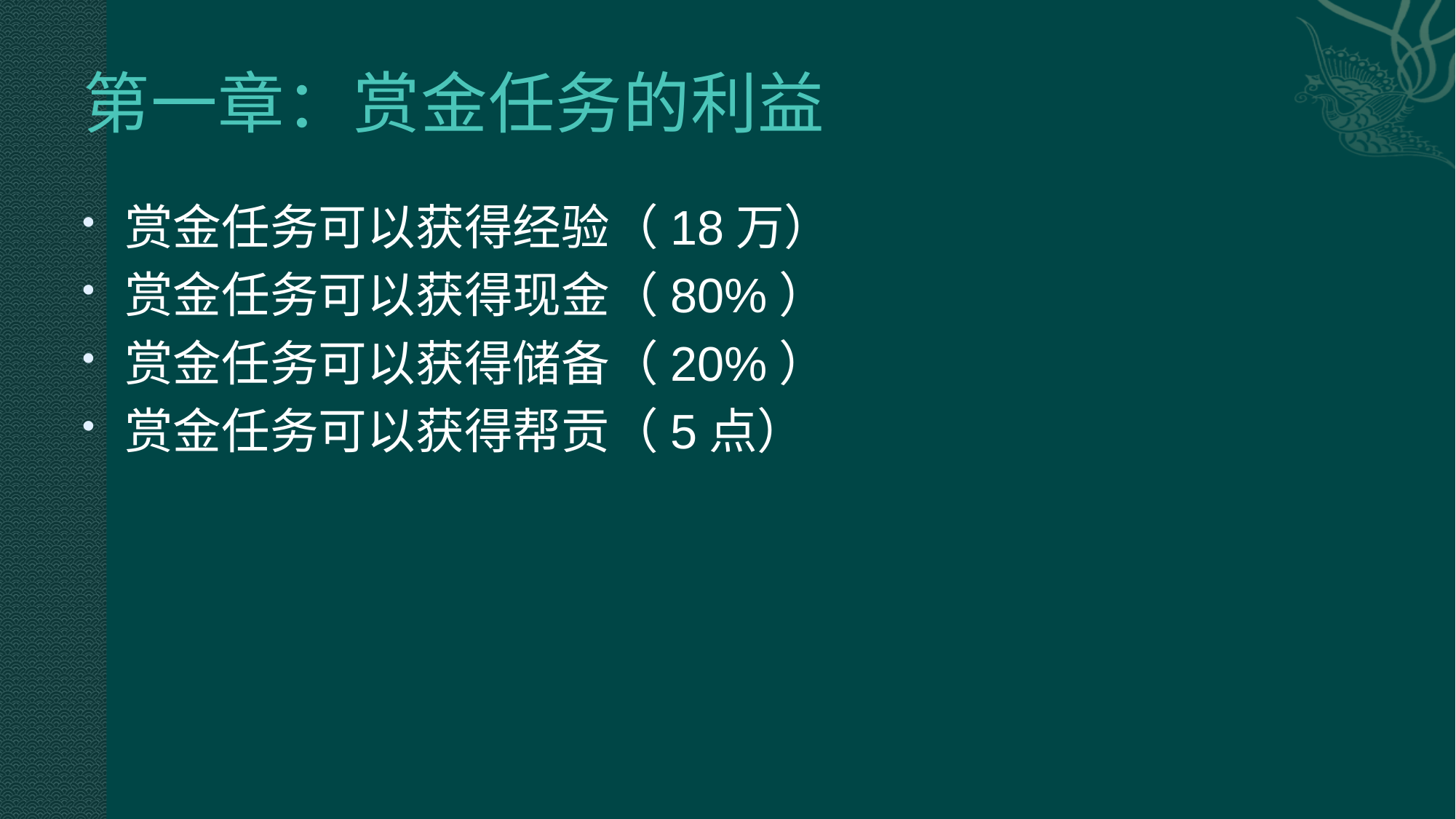

# 第一章：赏金任务的利益
赏金任务可以获得经验（18万）
赏金任务可以获得现金（80%）
赏金任务可以获得储备（20%）
赏金任务可以获得帮贡（5点）